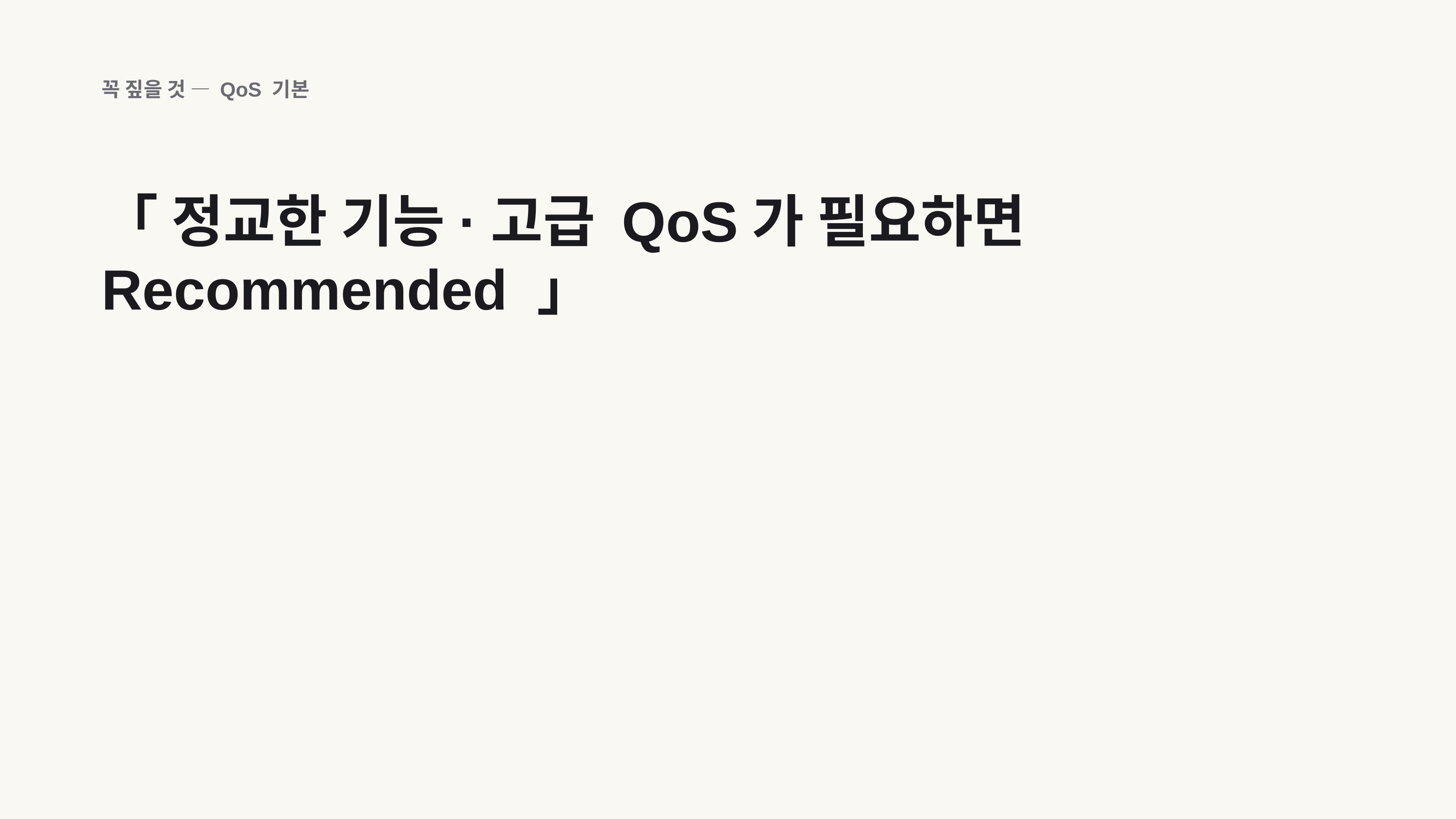

꼭 짚을 것 — QoS 기본
「 정교한 기능·고급 QoS가 필요하면 Recommended 」